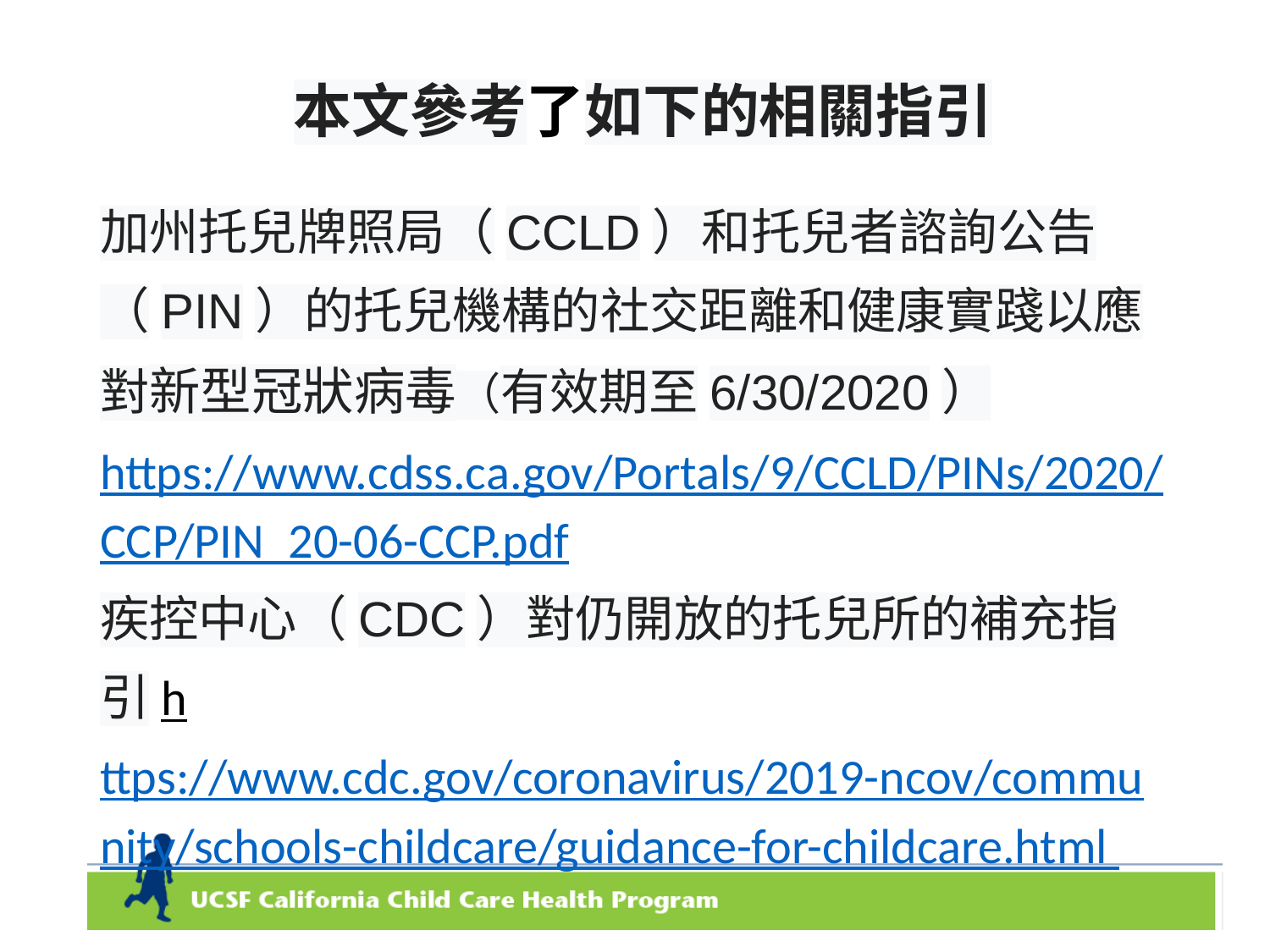

# 本文參考了如下的相關指引

加州托兒牌照局（CCLD）和托兒者諮詢公告
（PIN）的托兒機構的社交距離和健康實踐以應對新型冠狀病毒（有效期至6/30/2020）https://www.cdss.ca.gov/Portals/9/CCLD/PINs/2020/CCP/PIN_20-06-CCP.pdf
疾控中心（CDC）對仍開放的托兒所的補充指引https://www.cdc.gov/coronavirus/2019-ncov/community/schools-childcare/guidance-for-childcare.html